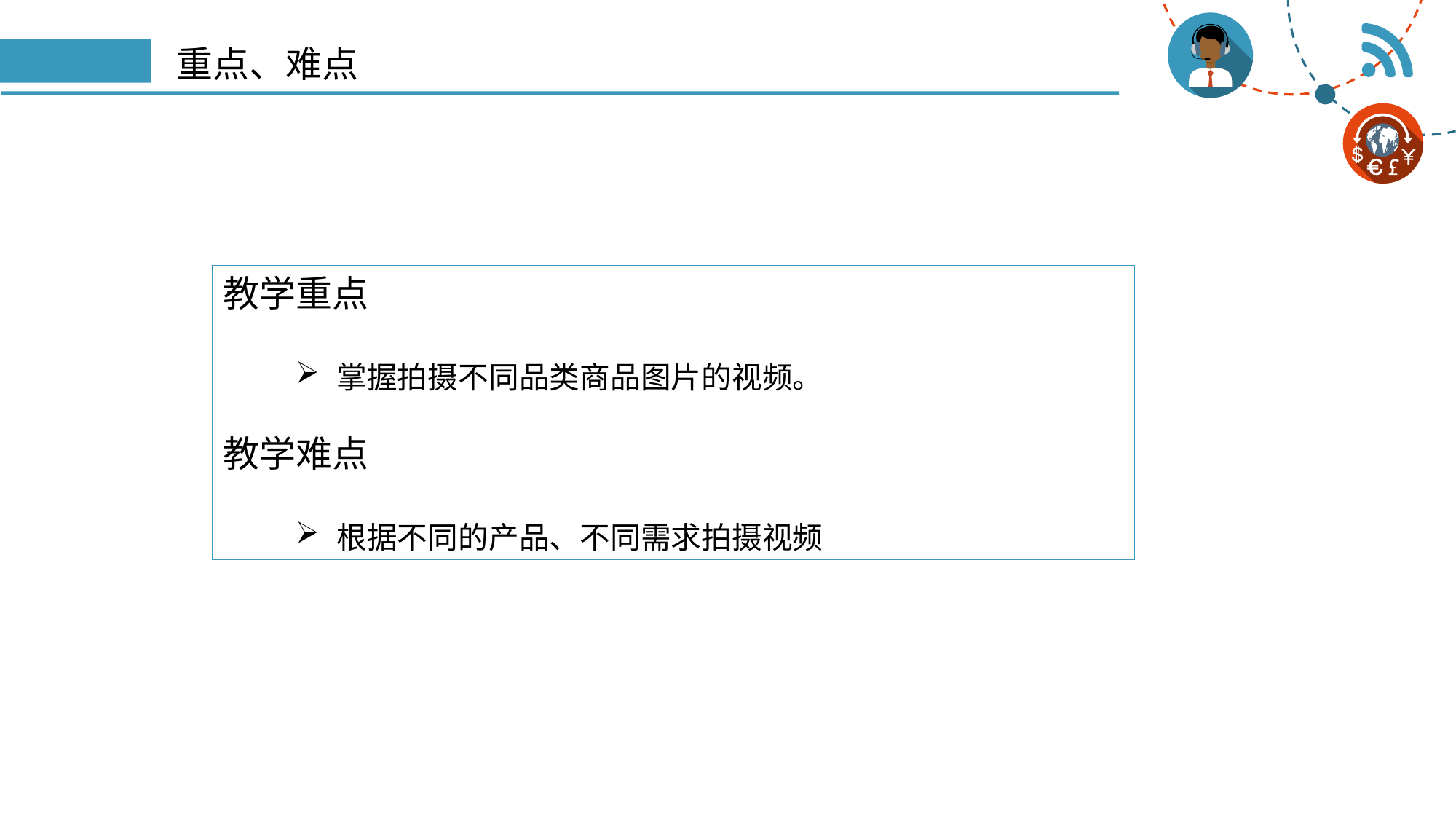

# 重点、难点
教学重点

掌握拍摄不同品类商品图片的视频。

教学难点

根据不同的产品、不同需求拍摄视频